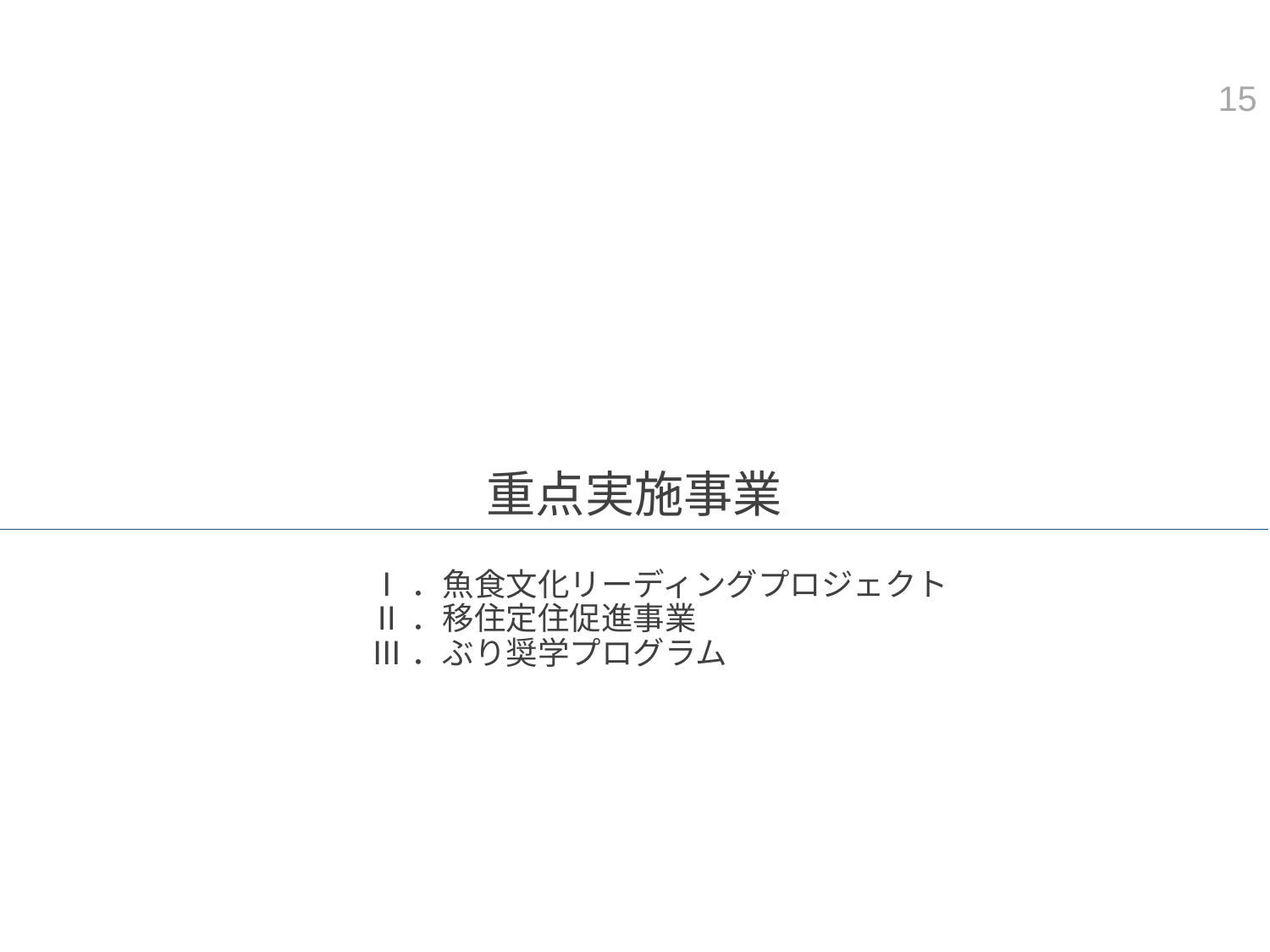

15
# 重点実施事業
Ⅰ．魚食文化リーディングプロジェクト
Ⅱ．移住定住促進事業
Ⅲ．ぶり奨学プログラム